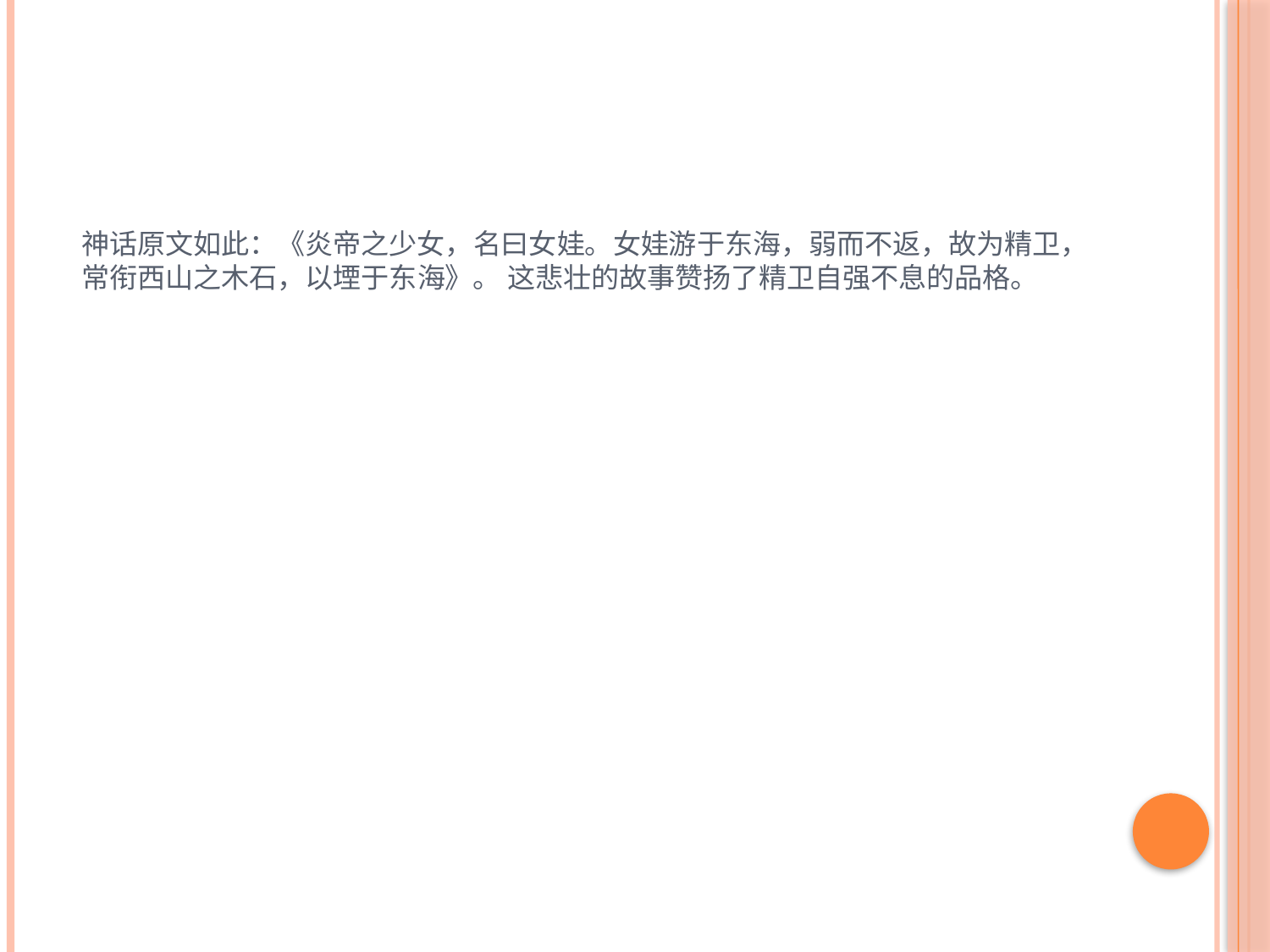

# 神话原文如此：《炎帝之少女，名曰女娃。女娃游于东海，弱而不返，故为精卫，常衔西山之木石，以堙于东海》。 这悲壮的故事赞扬了精卫自强不息的品格。